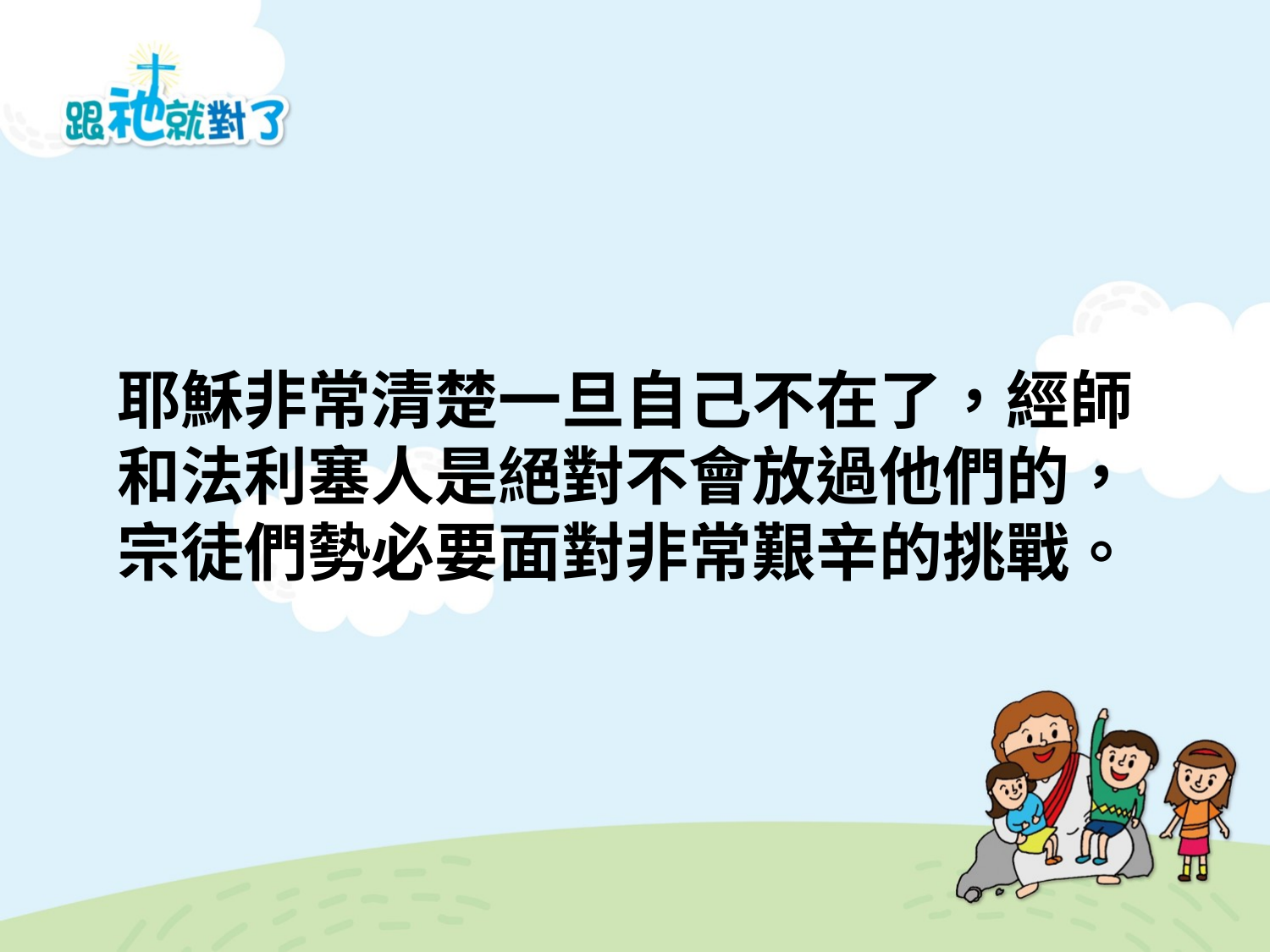

耶穌非常清楚一旦自己不在了，經師和法利塞人是絕對不會放過他們的，宗徒們勢必要面對非常艱辛的挑戰。